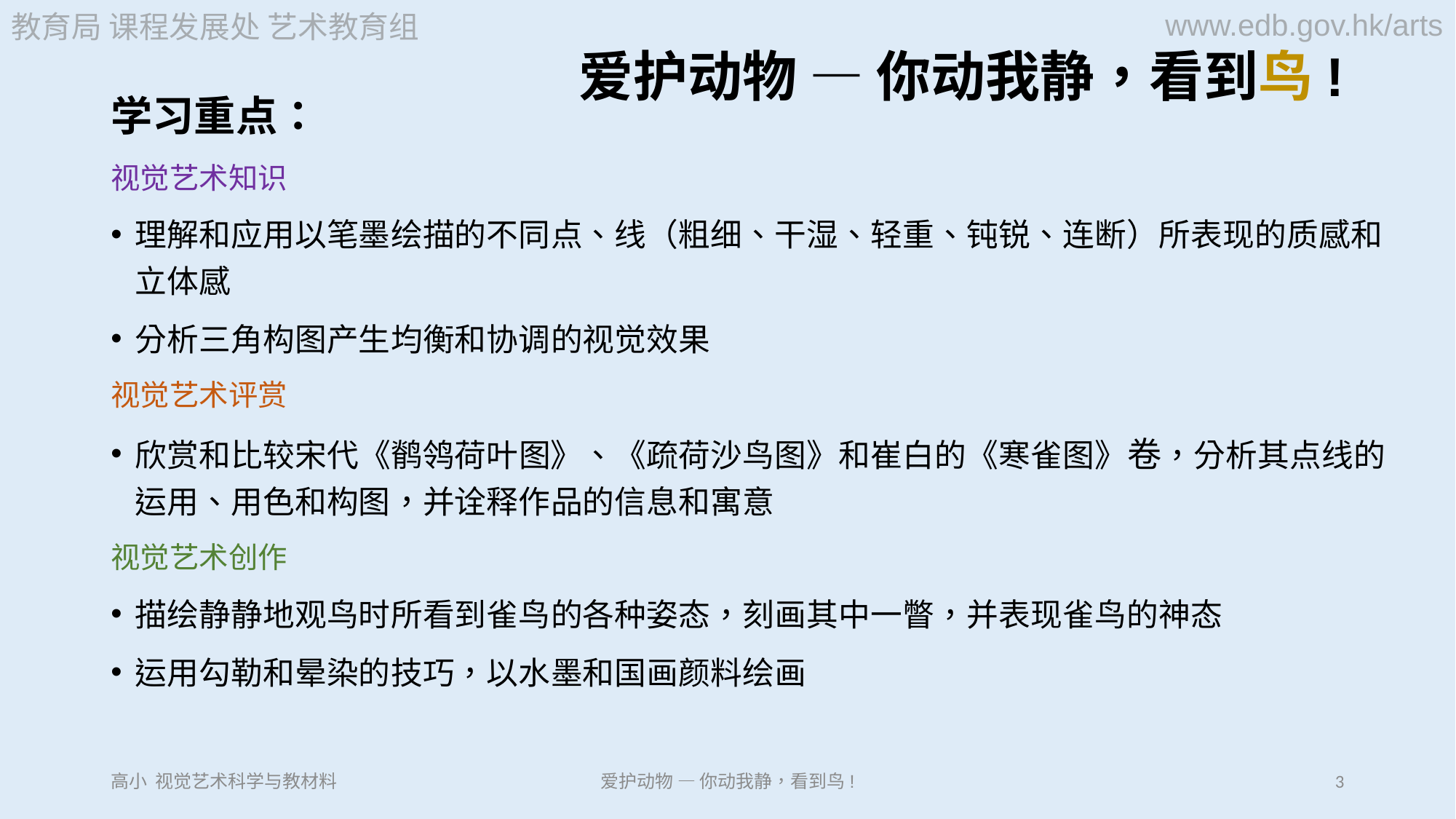

# 爱护动物 — 你动我静，看到鸟!
www.edb.gov.hk/arts
教育局 课程发展处 艺术教育组
学习重点：
视觉艺术知识
理解和应用以笔墨绘描的不同点、线（粗细、干湿、轻重、钝锐、连断）所表现的质感和立体感
分析三角构图产生均衡和协调的视觉效果
视觉艺术评赏
欣赏和比较宋代《鹡鸰荷叶图》、《疏荷沙鸟图》和崔白的《寒雀图》卷，分析其点线的运用、用色和构图，并诠释作品的信息和寓意
视觉艺术创作
描绘静静地观鸟时所看到雀鸟的各种姿态，刻画其中一瞥，并表现雀鸟的神态
运用勾勒和晕染的技巧，以水墨和国画颜料绘画
高小  视觉艺术科学与教材料
爱护动物 — 你动我静，看到鸟!
3